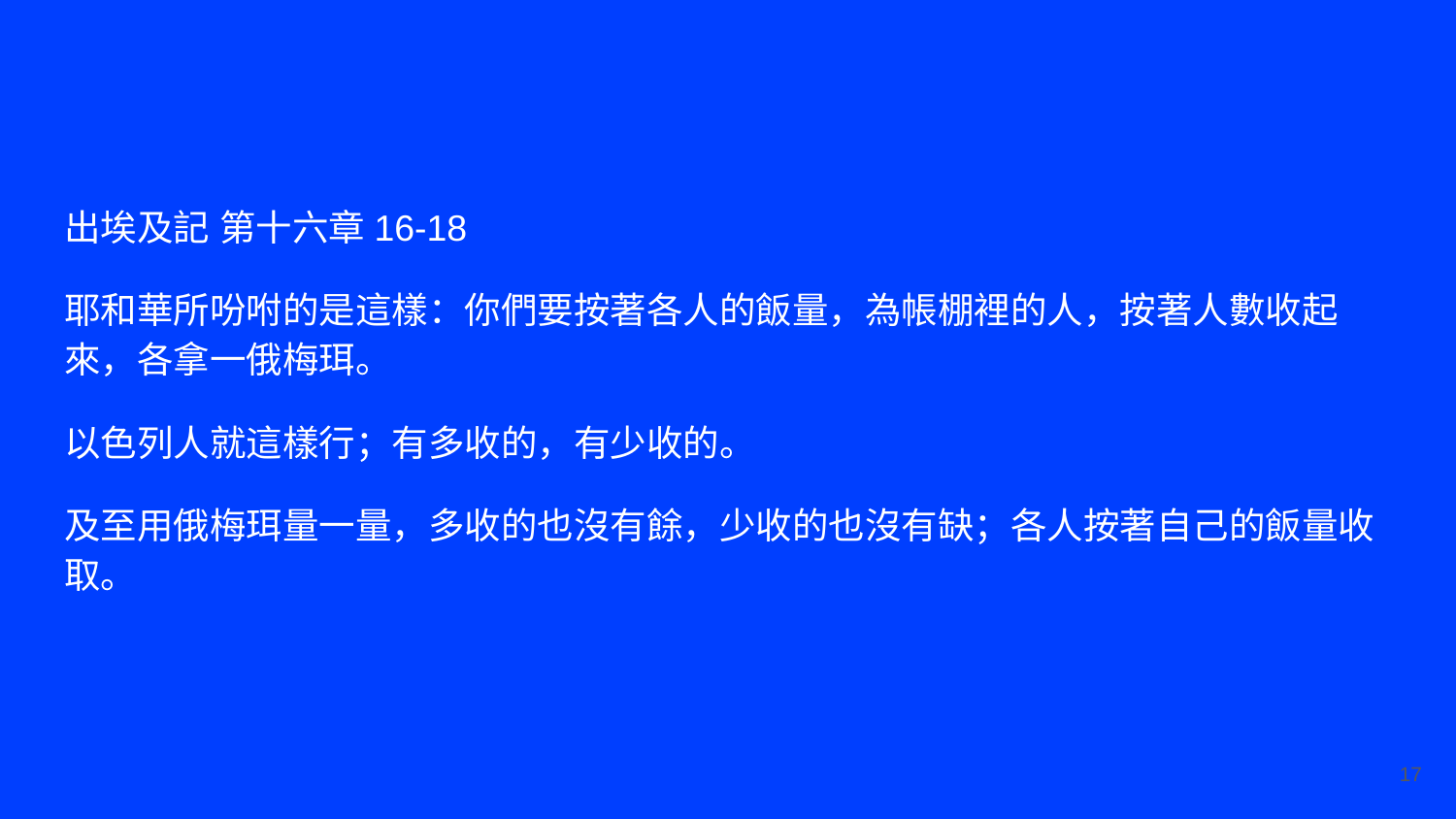

出埃及記 第十六章16-18
耶和華所吩咐的是這樣：你們要按著各人的飯量，為帳棚裡的人，按著人數收起來，各拿一俄梅珥。
以色列人就這樣行；有多收的，有少收的。
及至用俄梅珥量一量，多收的也沒有餘，少收的也沒有缺；各人按著自己的飯量收取。

17